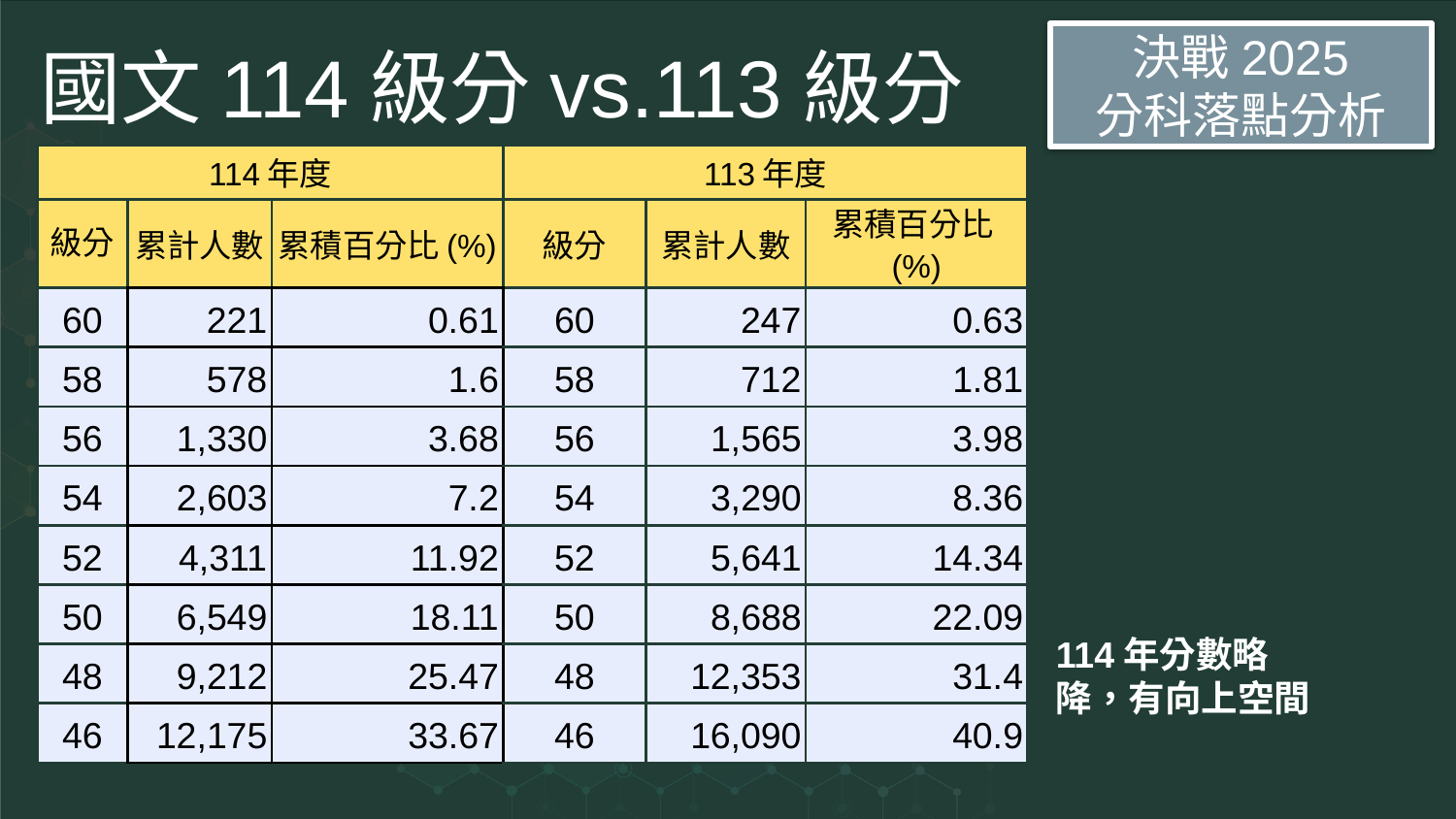

# 國文114級分vs.113級分
決戰2025
分科落點分析
| 114年度 |  |  | 113年度 |  |  |
| --- | --- | --- | --- | --- | --- |
| 級分 | 累計人數 | 累積百分比(%) | 級分 | 累計人數 | 累積百分比(%) |
| 60 | 221 | 0.61 | 60 | 247 | 0.63 |
| 58 | 578 | 1.6 | 58 | 712 | 1.81 |
| 56 | 1,330 | 3.68 | 56 | 1,565 | 3.98 |
| 54 | 2,603 | 7.2 | 54 | 3,290 | 8.36 |
| 52 | 4,311 | 11.92 | 52 | 5,641 | 14.34 |
| 50 | 6,549 | 18.11 | 50 | 8,688 | 22.09 |
| 48 | 9,212 | 25.47 | 48 | 12,353 | 31.4 |
| 46 | 12,175 | 33.67 | 46 | 16,090 | 40.9 |
114年分數略降，有向上空間